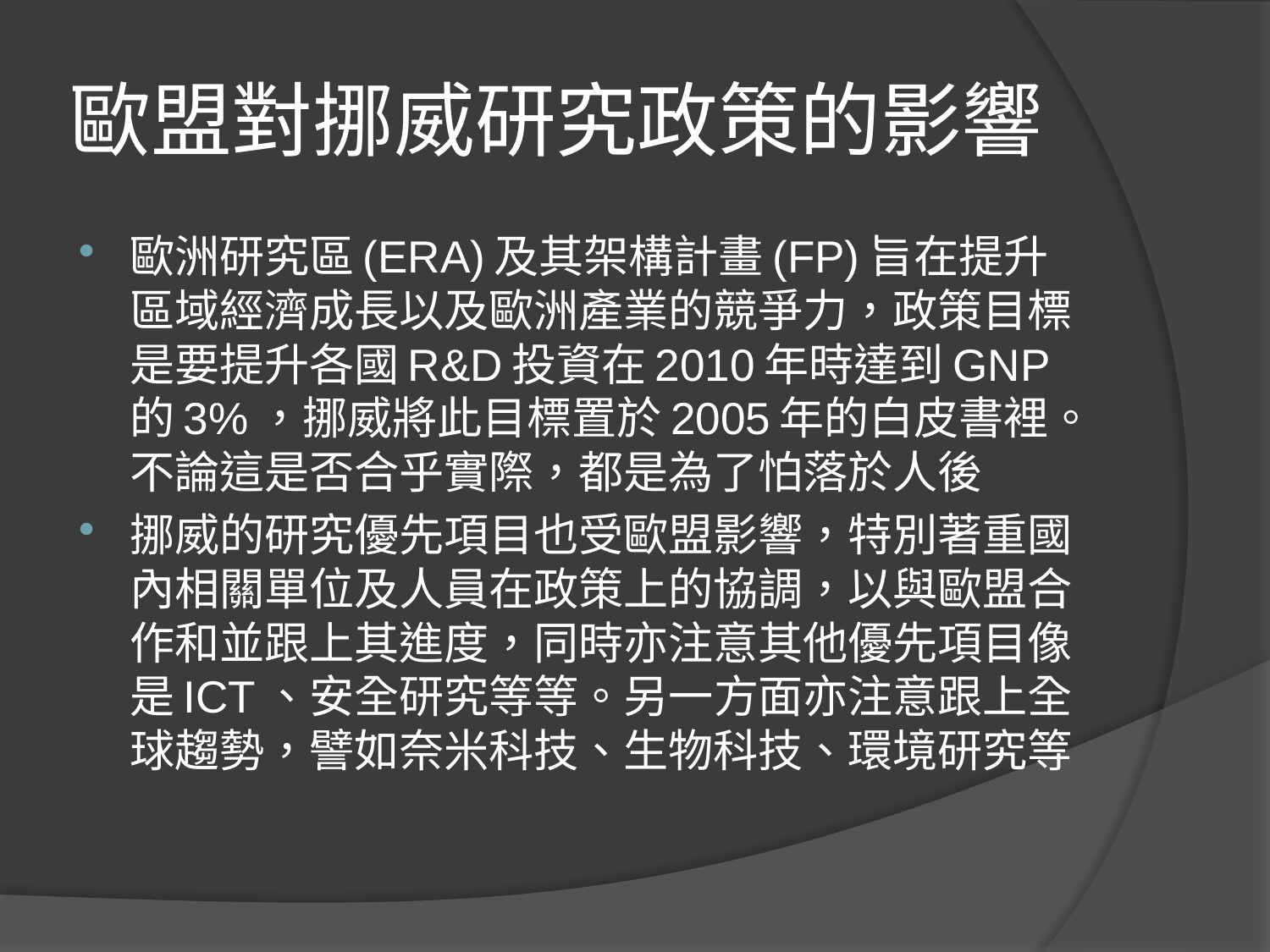

# 歐盟對挪威研究政策的影響
歐洲研究區(ERA)及其架構計畫(FP)旨在提升區域經濟成長以及歐洲產業的競爭力，政策目標是要提升各國R&D投資在2010年時達到GNP的3%，挪威將此目標置於2005年的白皮書裡。不論這是否合乎實際，都是為了怕落於人後
挪威的研究優先項目也受歐盟影響，特別著重國內相關單位及人員在政策上的協調，以與歐盟合作和並跟上其進度，同時亦注意其他優先項目像是ICT、安全研究等等。另一方面亦注意跟上全球趨勢，譬如奈米科技、生物科技、環境研究等